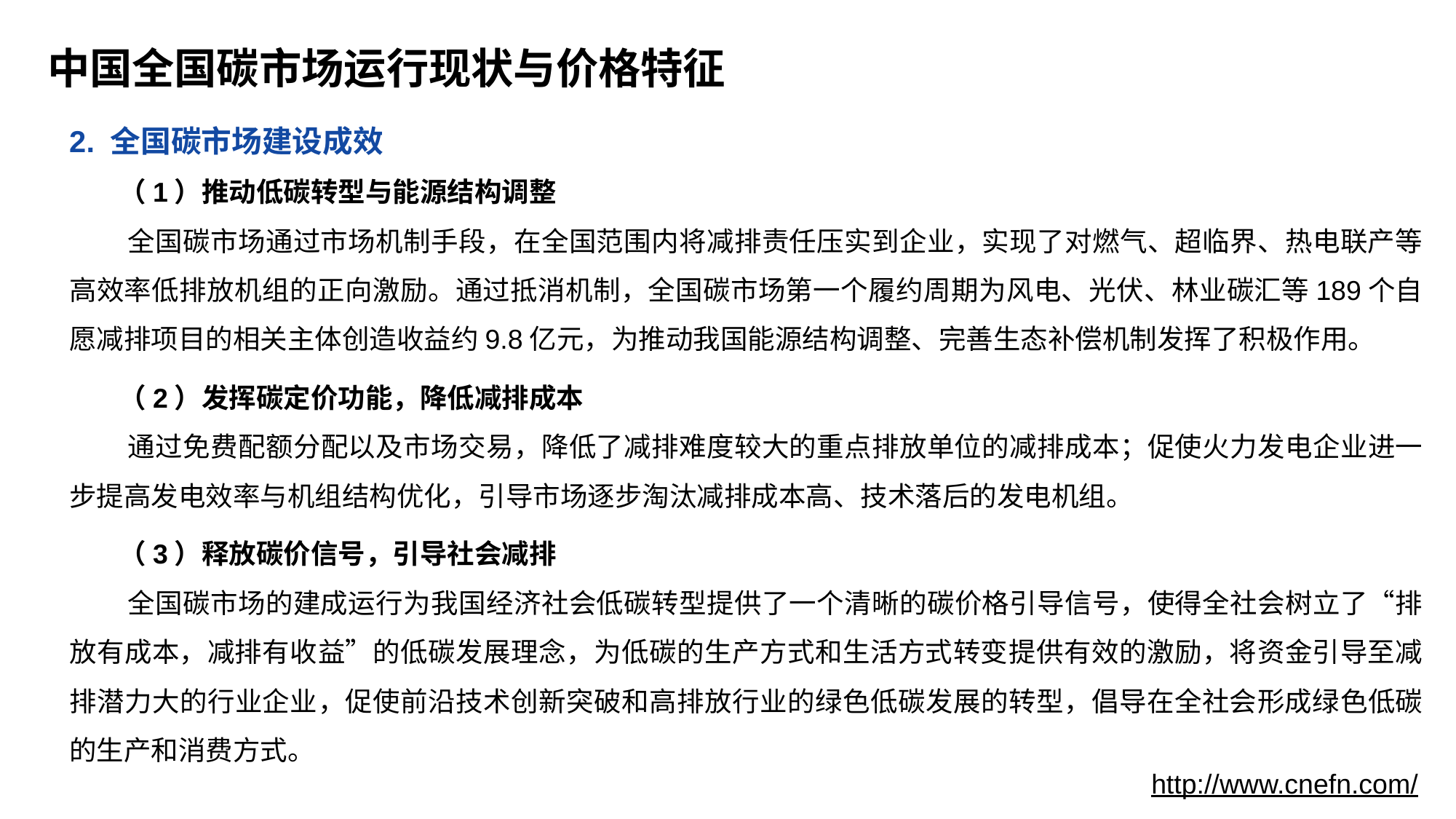

# 中国全国碳市场运行现状与价格特征
2. 全国碳市场建设成效
       （1）推动低碳转型与能源结构调整
        全国碳市场通过市场机制手段，在全国范围内将减排责任压实到企业，实现了对燃气、超临界、热电联产等高效率低排放机组的正向激励。通过抵消机制，全国碳市场第一个履约周期为风电、光伏、林业碳汇等189个自愿减排项目的相关主体创造收益约9.8亿元，为推动我国能源结构调整、完善生态补偿机制发挥了积极作用。
       （2）发挥碳定价功能，降低减排成本
        通过免费配额分配以及市场交易，降低了减排难度较大的重点排放单位的减排成本；促使火力发电企业进一步提高发电效率与机组结构优化，引导市场逐步淘汰减排成本高、技术落后的发电机组。
       （3）释放碳价信号，引导社会减排
        全国碳市场的建成运行为我国经济社会低碳转型提供了一个清晰的碳价格引导信号，使得全社会树立了“排放有成本，减排有收益”的低碳发展理念，为低碳的生产方式和生活方式转变提供有效的激励，将资金引导至减排潜力大的行业企业，促使前沿技术创新突破和高排放行业的绿色低碳发展的转型，倡导在全社会形成绿色低碳的生产和消费方式。